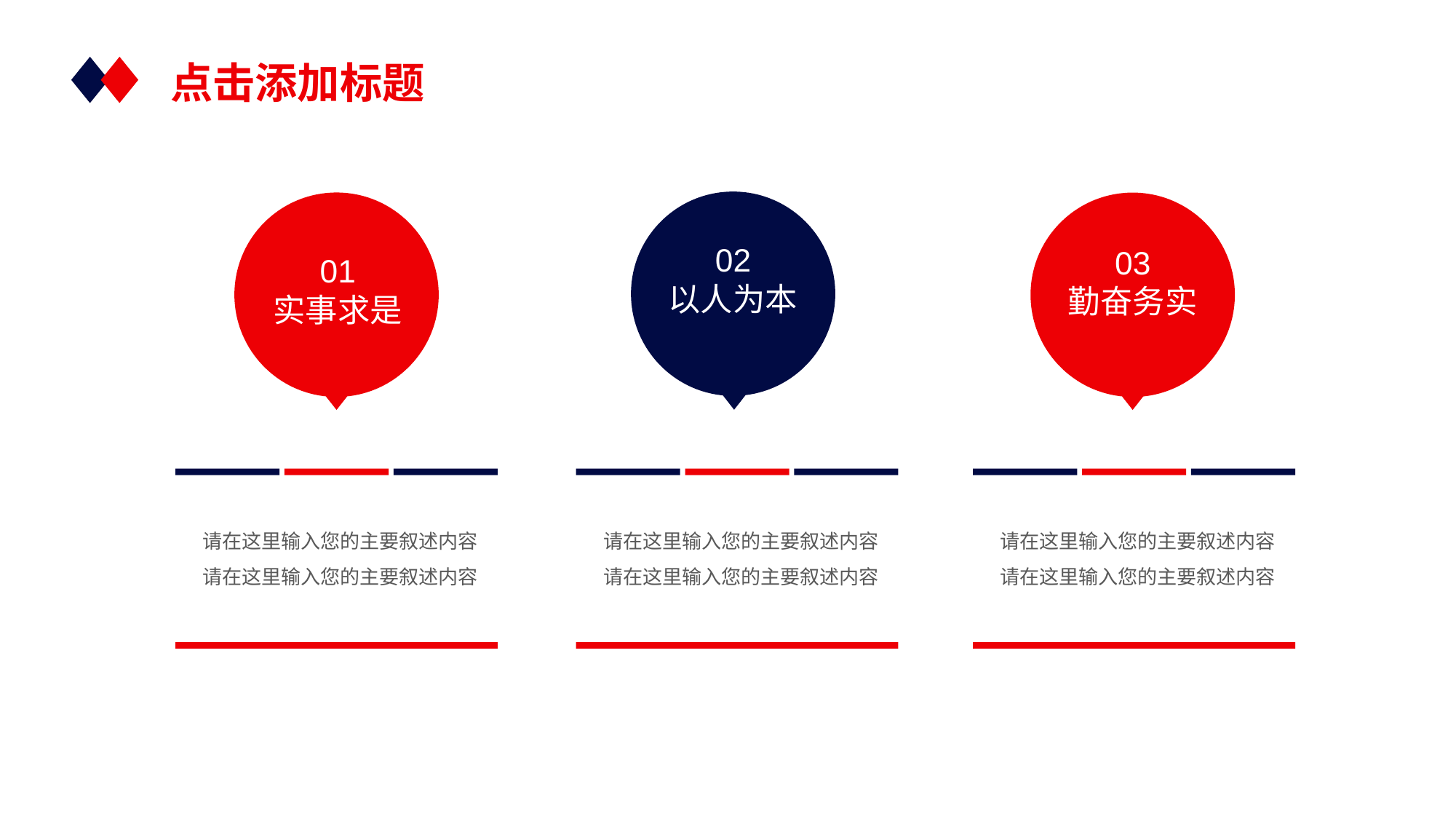

点击添加标题

02
以人为本
03
勤奋务实
01
实事求是

请在这里输入您的主要叙述内容
请在这里输入您的主要叙述内容
请在这里输入您的主要叙述内容
请在这里输入您的主要叙述内容
请在这里输入您的主要叙述内容
请在这里输入您的主要叙述内容